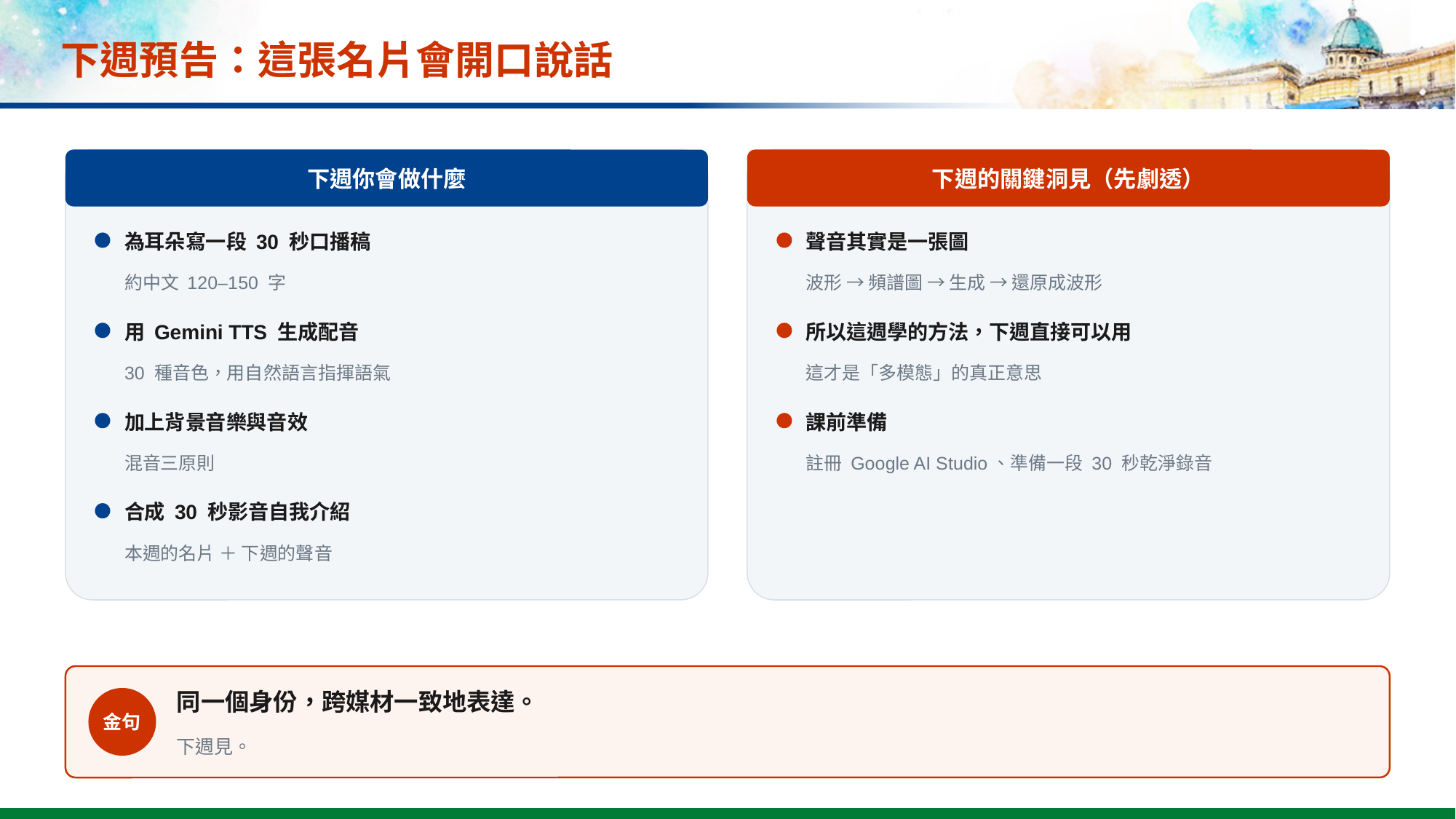

# 下週預告：這張名片會開口說話

下週你會做什麼

下週的關鍵洞見（先劇透）
為耳朵寫一段 30 秒口播稿
聲音其實是一張圖

約中文 120–150 字
波形 → 頻譜圖 → 生成 → 還原成波形
用 Gemini TTS 生成配音
所以這週學的方法，下週直接可以用

30 種音色，用自然語言指揮語氣
這才是「多模態」的真正意思
加上背景音樂與音效
課前準備

混音三原則
註冊 Google AI Studio、準備一段 30 秒乾淨錄音
合成 30 秒影音自我介紹

本週的名片 ＋ 下週的聲音

同一個身份，跨媒材一致地表達。
金句
下週見。